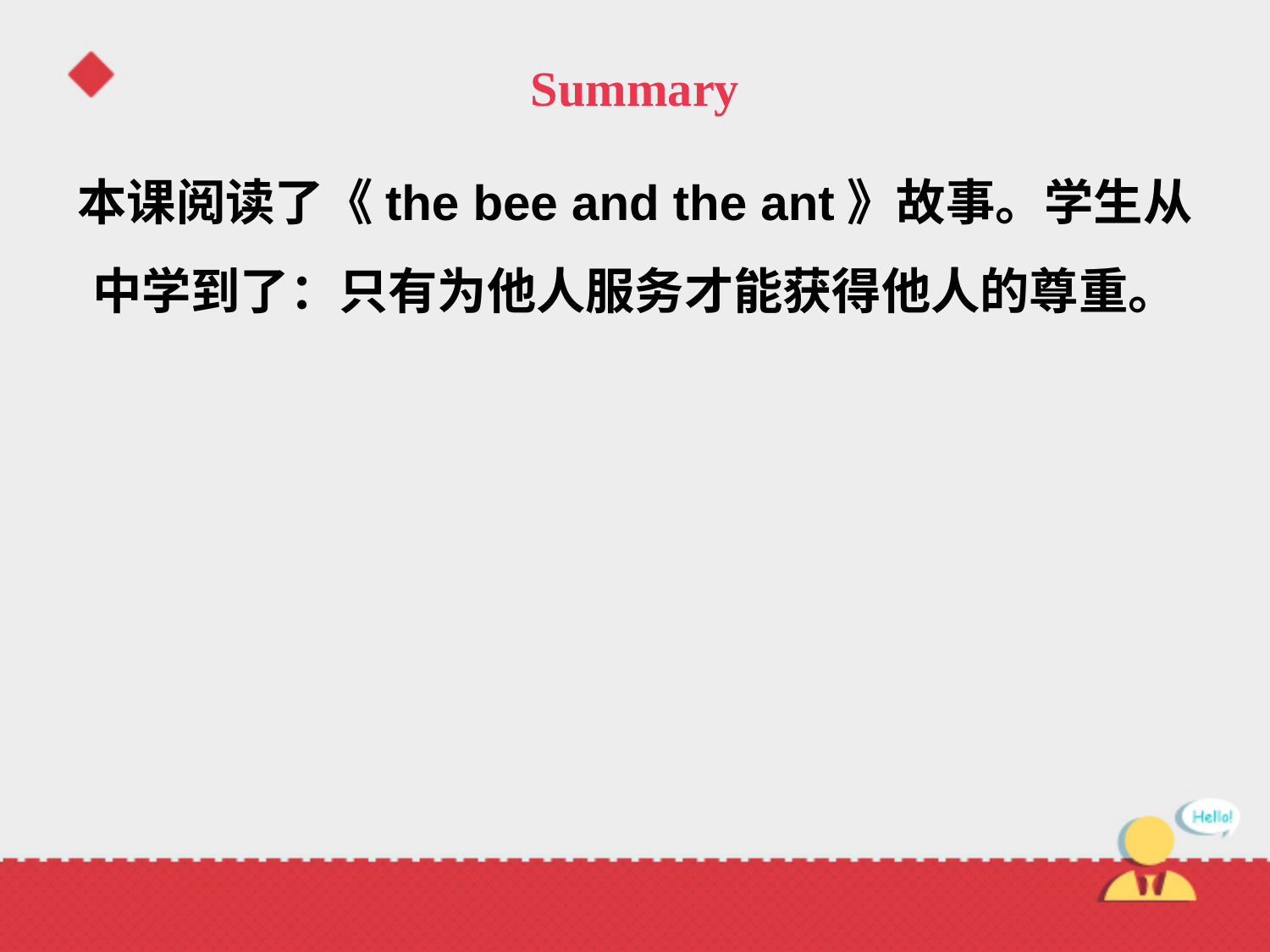

# Summary
本课阅读了《the bee and the ant》故事。学生从中学到了：只有为他人服务才能获得他人的尊重。